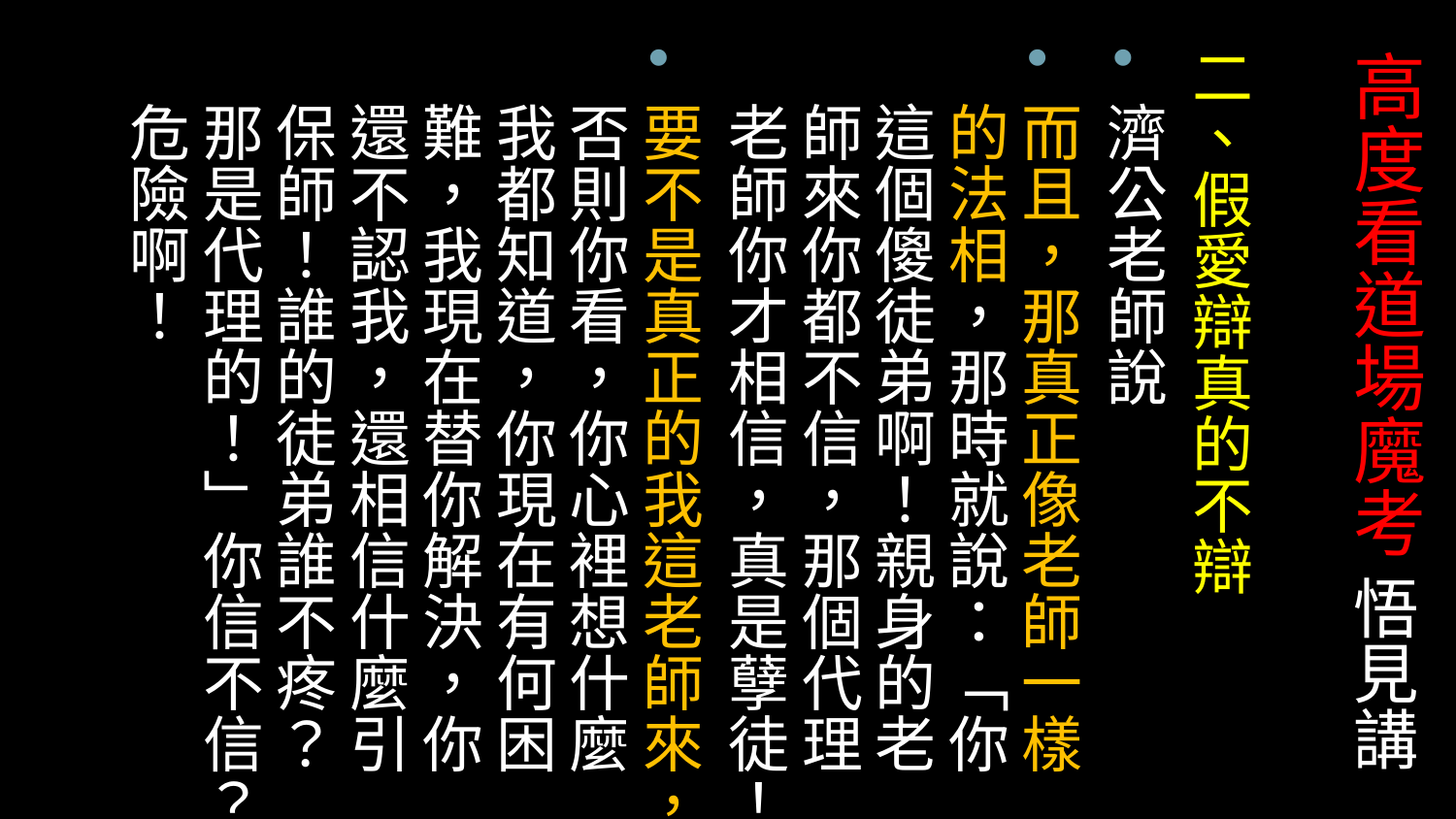

二、假愛辯真的不辯
濟公老師說
而且，那真正像老師一樣的法相，那時就說：「你這個傻徒弟啊！親身的老師來你都不信，那個代理老師你才相信，真是孽徒！
要不是真正的我這老師來，否則你看，你心裡想什麼我都知道，你現在有何困難，我現在替你解決，你還不認我，還相信什麼引保師！誰的徒弟誰不疼？那是代理的！」你信不信？危險啊！

# 高度看道場魔考 悟見講